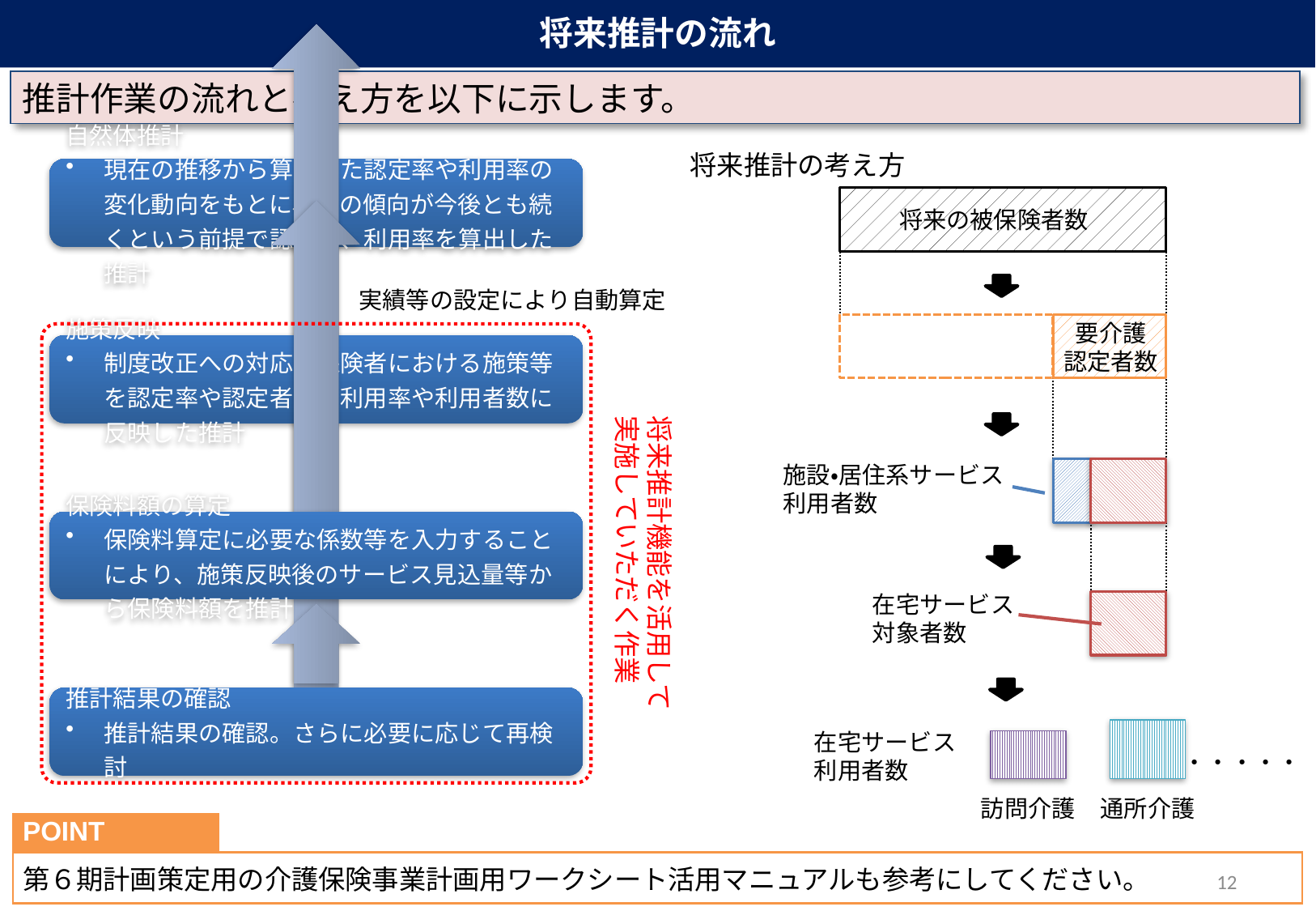

将来推計の流れ

推計作業の流れと考え方を以下に示します。
将来推計の考え方
自然体推計
施策反映
制度改正への対応や保険者における施策等を認定率や認定者数、利用率や利用者数に反映した推計
保険料額の算定
保険料算定に必要な係数等を入力することにより、施策反映後のサービス見込量等から保険料額を推計
推計結果の確認
現在の推移から算出した認定率や利用率の変化動向をもとに、その傾向が今後とも続くという前提で認定率、利用率を算出した推計
推計結果の確認。さらに必要に応じて再検討

将来の被保険者数

要介護
認定者数

施設・居住系サービス
利用者数

在宅サービス
対象者数

在宅サービス
利用者数

・・・・・
訪問介護
通所介護
実績等の設定により自動算定

将来推計機能を活用して
実施していただく作業
| POINT |  |
| --- | --- |
| 第６期計画策定用の介護保険事業計画用ワークシート活用マニュアルも参考にしてください。 |  |
12